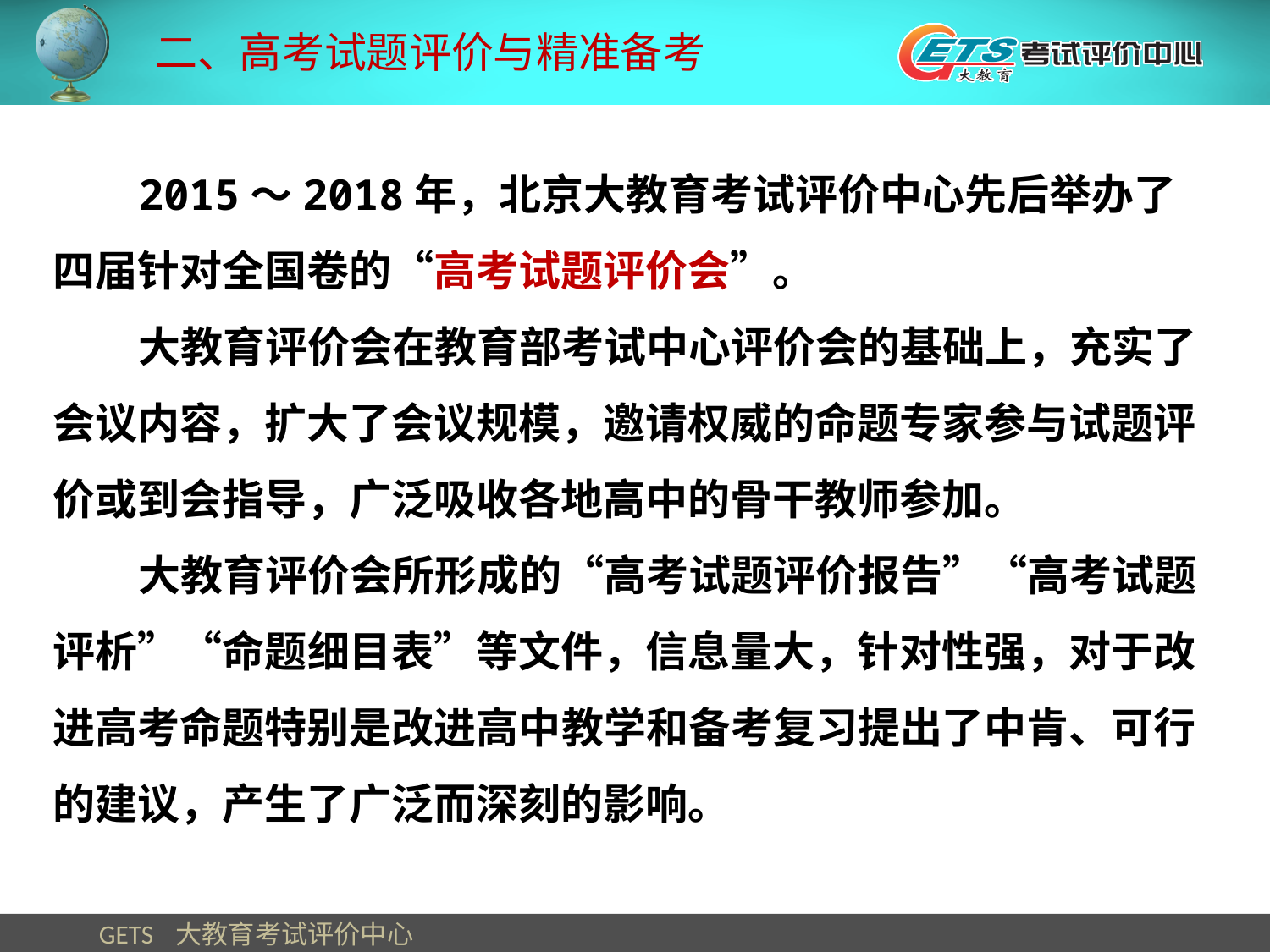

二、高考试题评价与精准备考
2015～2018年，北京大教育考试评价中心先后举办了四届针对全国卷的“高考试题评价会”。
大教育评价会在教育部考试中心评价会的基础上，充实了会议内容，扩大了会议规模，邀请权威的命题专家参与试题评价或到会指导，广泛吸收各地高中的骨干教师参加。
大教育评价会所形成的“高考试题评价报告”“高考试题评析”“命题细目表”等文件，信息量大，针对性强，对于改进高考命题特别是改进高中教学和备考复习提出了中肯、可行的建议，产生了广泛而深刻的影响。